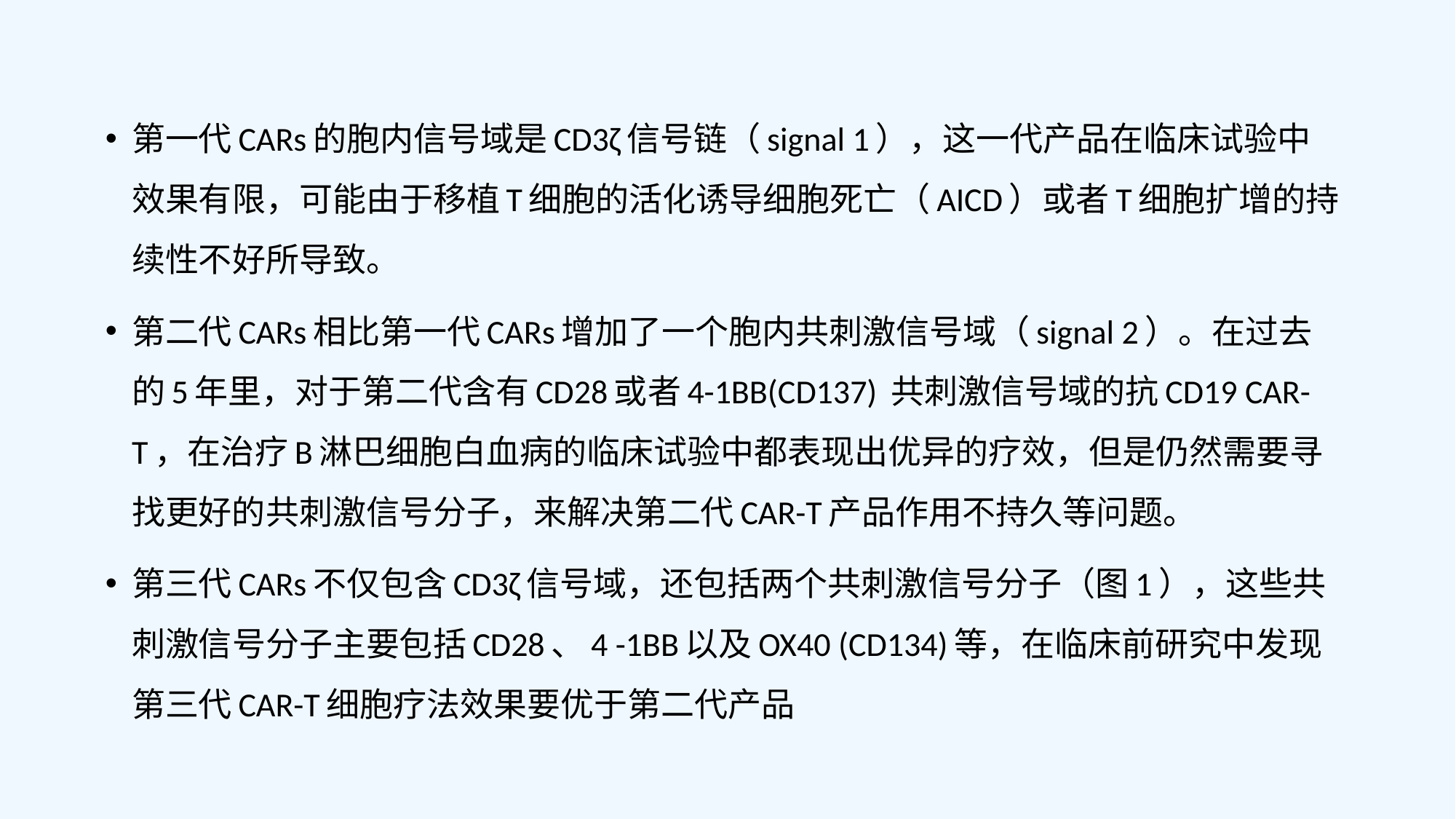

第一代CARs的胞内信号域是CD3ζ信号链（signal 1），这一代产品在临床试验中效果有限，可能由于移植T细胞的活化诱导细胞死亡（AICD）或者T细胞扩增的持续性不好所导致。
第二代CARs相比第一代CARs增加了一个胞内共刺激信号域（signal 2）。在过去的5年里，对于第二代含有CD28或者4-1BB(CD137) 共刺激信号域的抗CD19 CAR-T，在治疗B淋巴细胞白血病的临床试验中都表现出优异的疗效，但是仍然需要寻找更好的共刺激信号分子，来解决第二代CAR-T产品作用不持久等问题。
第三代CARs不仅包含CD3ζ信号域，还包括两个共刺激信号分子（图1），这些共刺激信号分子主要包括CD28、4 -1BB以及OX40 (CD134)等，在临床前研究中发现第三代CAR-T细胞疗法效果要优于第二代产品